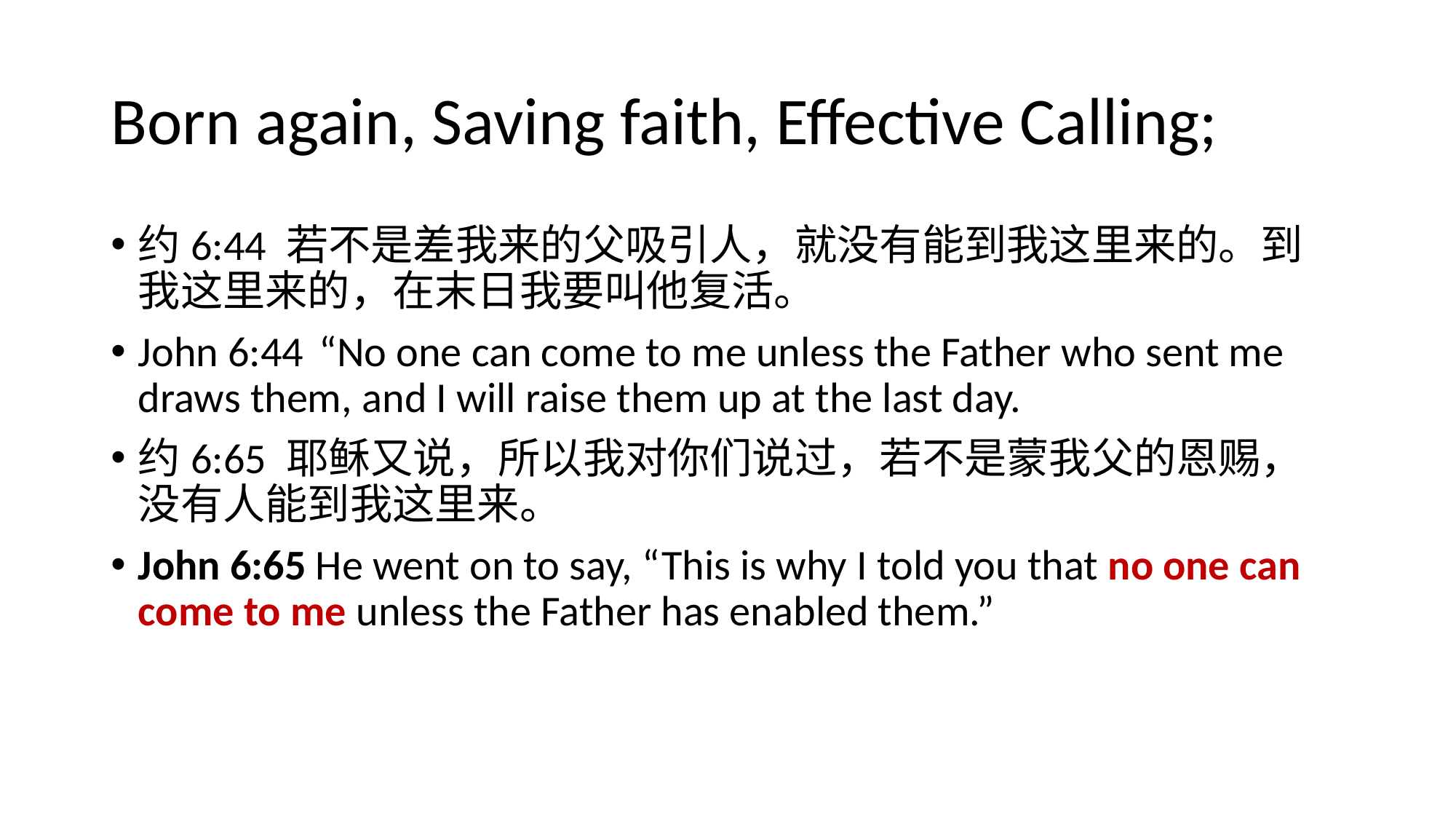

# Born again, Saving faith, Effective Calling;
约6:44 若不是差我来的父吸引人，就没有能到我这里来的。到我这里来的，在末日我要叫他复活。
John 6:44  “No one can come to me unless the Father who sent me draws them, and I will raise them up at the last day.
约6:65 耶稣又说，所以我对你们说过，若不是蒙我父的恩赐，没有人能到我这里来。
John 6:65 He went on to say, “This is why I told you that no one can come to me unless the Father has enabled them.”